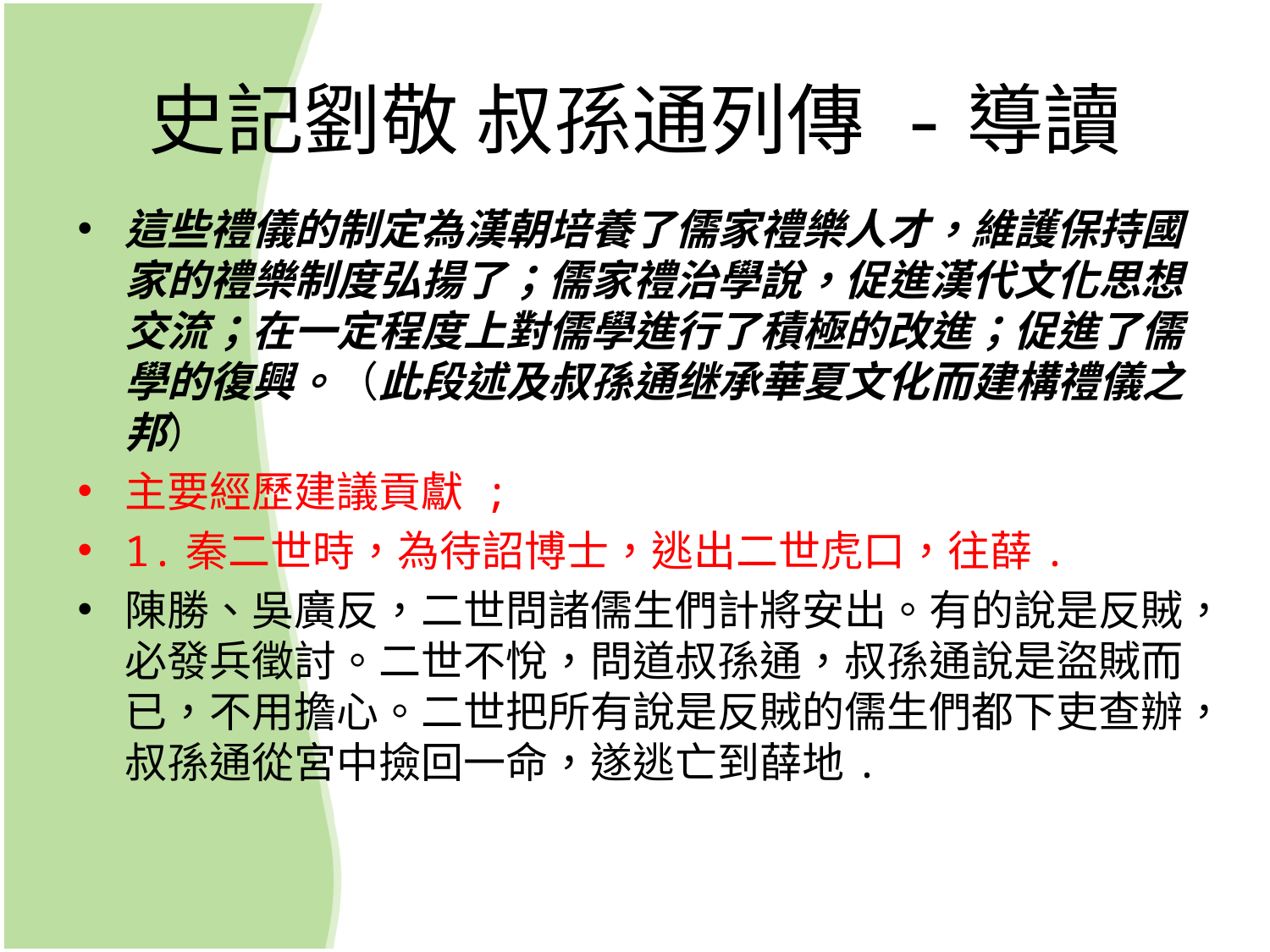

# 史記劉敬 叔孫通列傳 -導讀
這些禮儀的制定為漢朝培養了儒家禮樂人才，維護保持國家的禮樂制度弘揚了；儒家禮治學說，促進漢代文化思想交流；在一定程度上對儒學進行了積極的改進；促進了儒學的復興。（此段述及叔孫通继承華夏文化而建構禮儀之邦）
主要經歷建議貢獻 ;
1.秦二世時，為待詔博士，逃出二世虎口，往薛.
陳勝、吳廣反，二世問諸儒生們計將安出。有的說是反賊，必發兵徵討。二世不悅，問道叔孫通，叔孫通說是盜賊而已，不用擔心。二世把所有說是反賊的儒生們都下吏查辦，叔孫通從宮中撿回一命，遂逃亡到薛地.